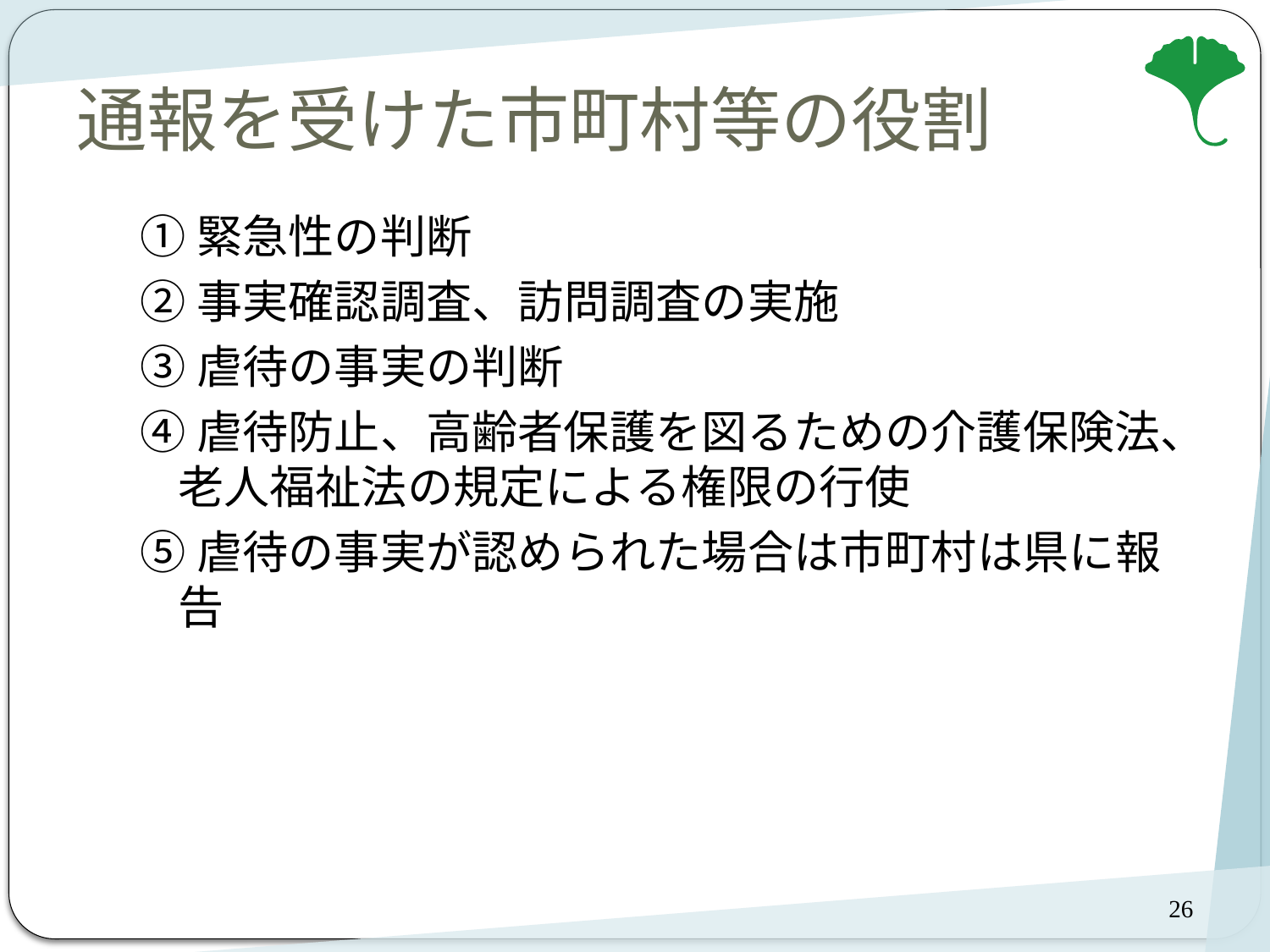

# 通報を受けた市町村等の役割
①緊急性の判断
②事実確認調査、訪問調査の実施
③虐待の事実の判断
④虐待防止、高齢者保護を図るための介護保険法、老人福祉法の規定による権限の行使
⑤虐待の事実が認められた場合は市町村は県に報告
26